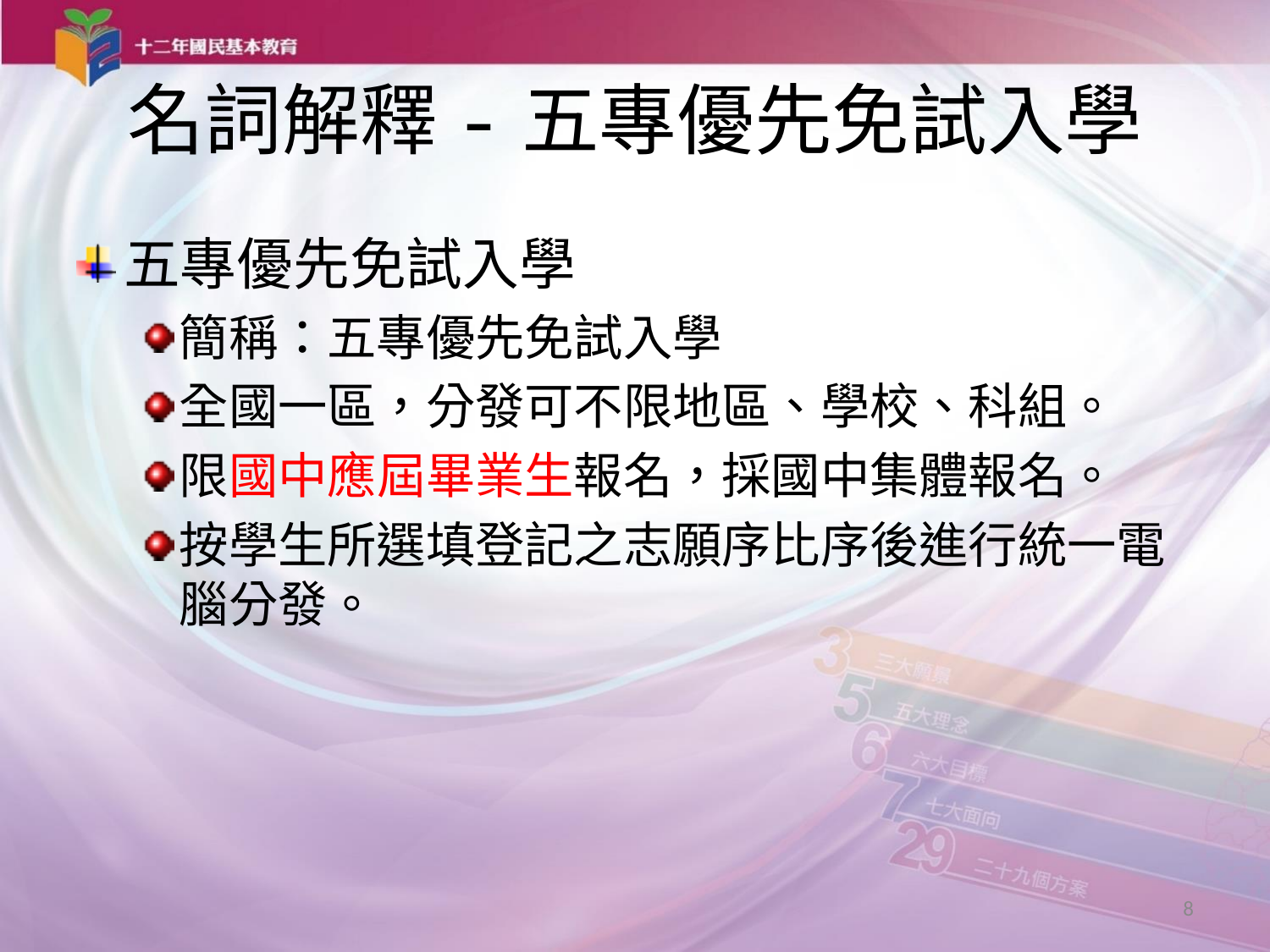

# 名詞解釋-五專優先免試入學
五專優先免試入學
簡稱：五專優先免試入學
全國一區，分發可不限地區、學校、科組。
限國中應屆畢業生報名，採國中集體報名。
按學生所選填登記之志願序比序後進行統一電腦分發。
8